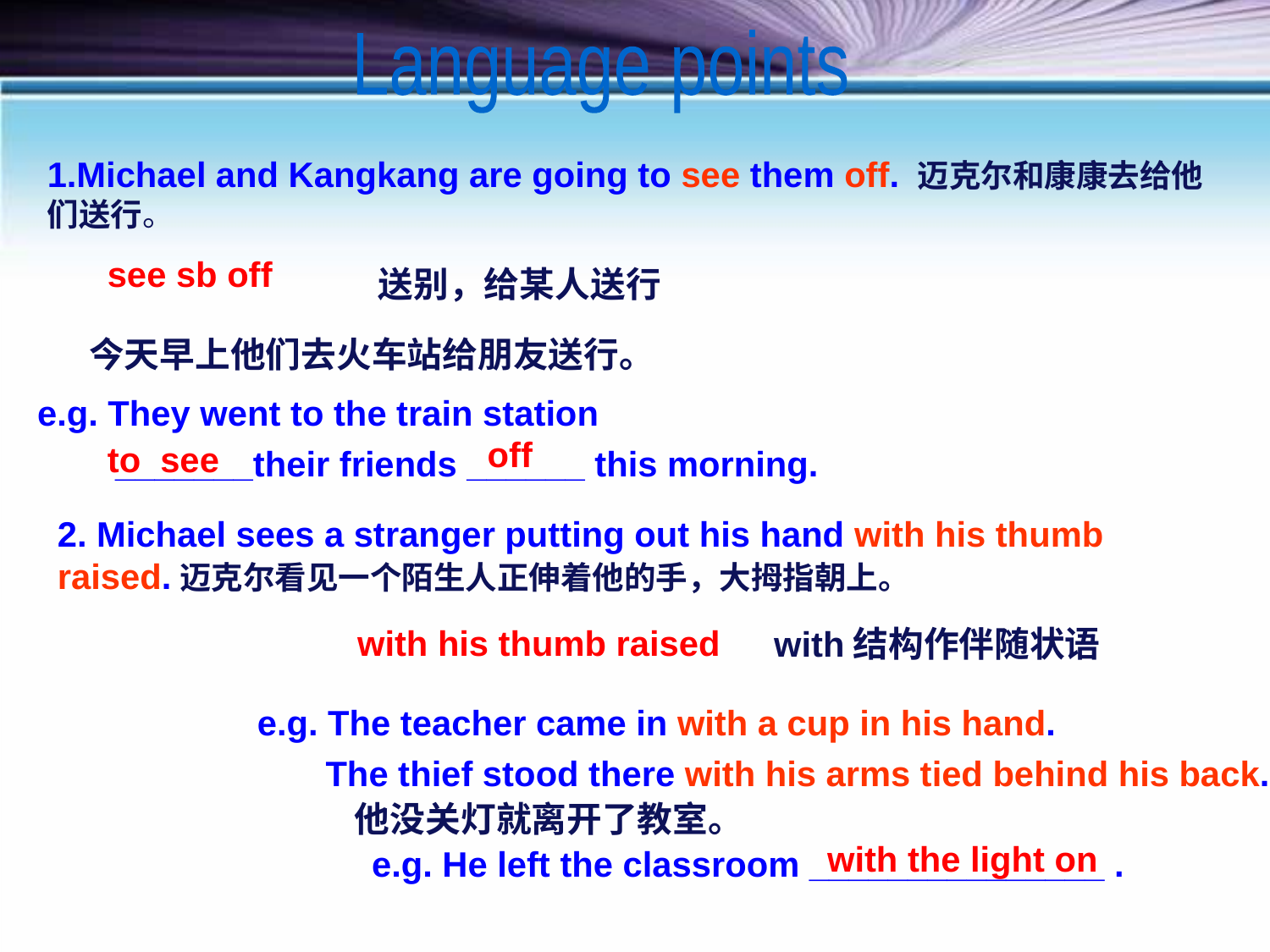

Language points
1.Michael and Kangkang are going to see them off. 迈克尔和康康去给他们送行。
see sb off
送别，给某人送行
今天早上他们去火车站给朋友送行。
e.g. They went to the train station
        _______their friends ______ this morning.
off
to  see
2. Michael sees a stranger putting out his hand with his thumb raised.迈克尔看见一个陌生人正伸着他的手，大拇指朝上。
with his thumb raised
with结构作伴随状语
e.g. The teacher came in with a cup in his hand.
       The thief stood there with his arms tied behind his back.
                他没关灯就离开了教室。
with the light on
                     e.g. He left the classroom _______________ .